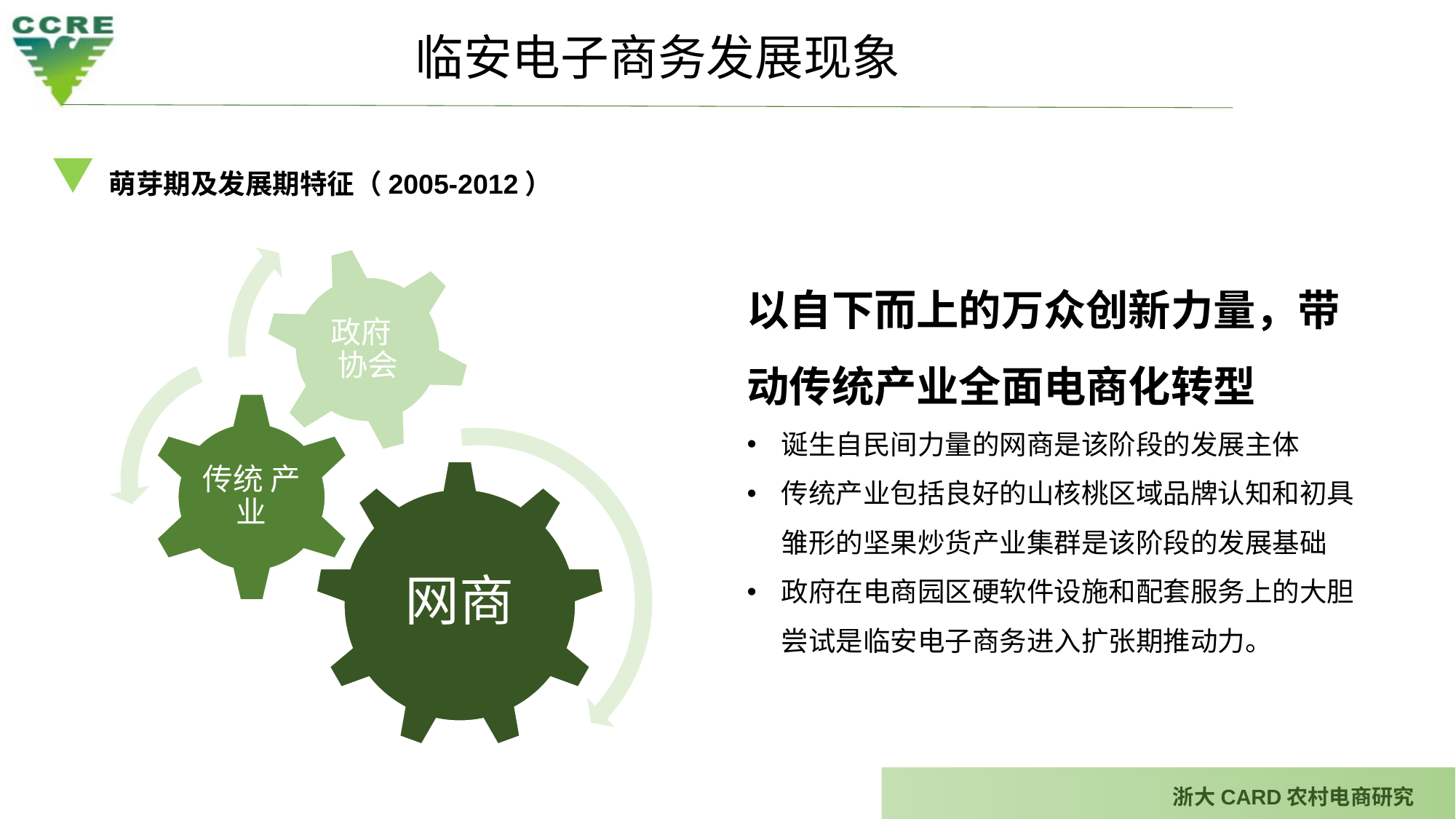

临安电子商务发展现象
萌芽期及发展期特征（2005-2012）

网商
传统 产业
政府   协会
以自下而上的万众创新力量，带动传统产业全面电商化转型
诞生自民间力量的网商是该阶段的发展主体
传统产业包括良好的山核桃区域品牌认知和初具雏形的坚果炒货产业集群是该阶段的发展基础
政府在电商园区硬软件设施和配套服务上的大胆尝试是临安电子商务进入扩张期推动力。